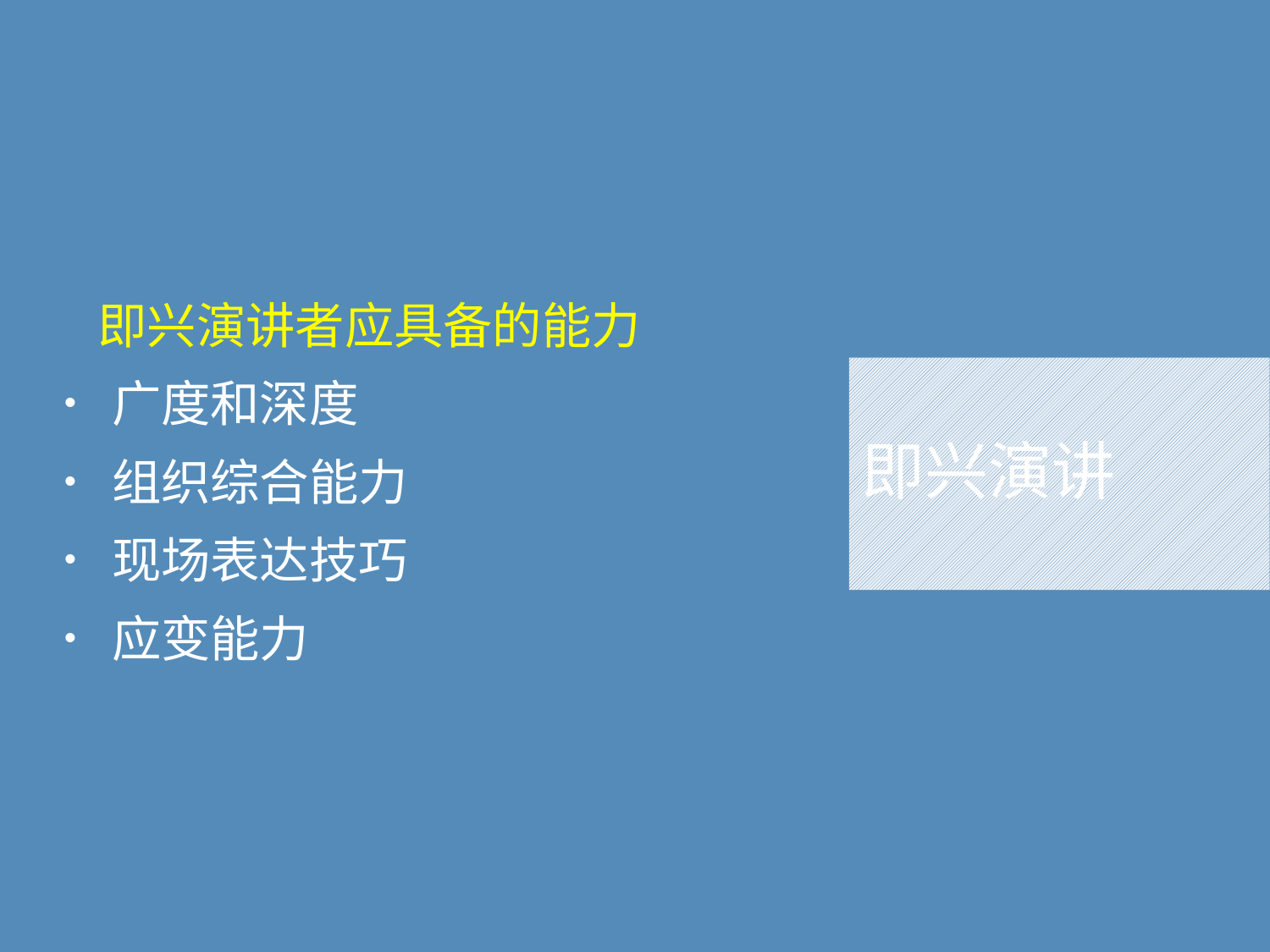

即兴演讲者应具备的能力
广度和深度
组织综合能力
现场表达技巧
应变能力

# 即兴演讲